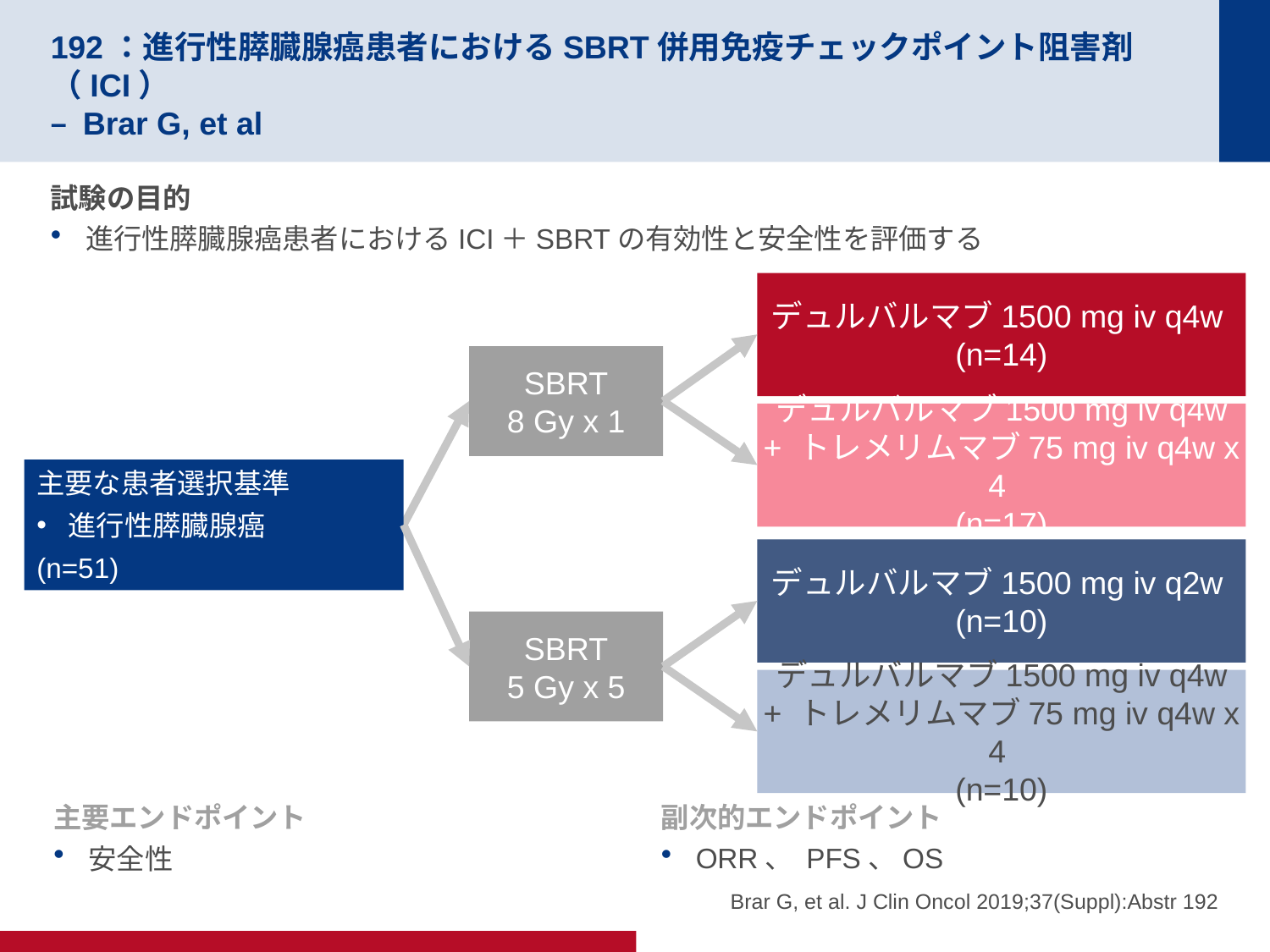

# 192：進行性膵臓腺癌患者におけるSBRT併用免疫チェックポイント阻害剤（ICI） – Brar G, et al
試験の目的
進行性膵臓腺癌患者におけるICI＋SBRTの有効性と安全性を評価する
デュルバルマブ1500 mg iv q4w
(n=14)
SBRT
8 Gy x 1
デュルバルマブ1500 mg iv q4w + トレメリムマブ75 mg iv q4w x 4
(n=17)
主要な患者選択基準
進行性膵臓腺癌
(n=51)
デュルバルマブ1500 mg iv q2w
(n=10)
SBRT
5 Gy x 5
デュルバルマブ1500 mg iv q4w + トレメリムマブ75 mg iv q4w x 4
(n=10)
主要エンドポイント
安全性

副次的エンドポイント
ORR、 PFS、OS
Brar G, et al. J Clin Oncol 2019;37(Suppl):Abstr 192